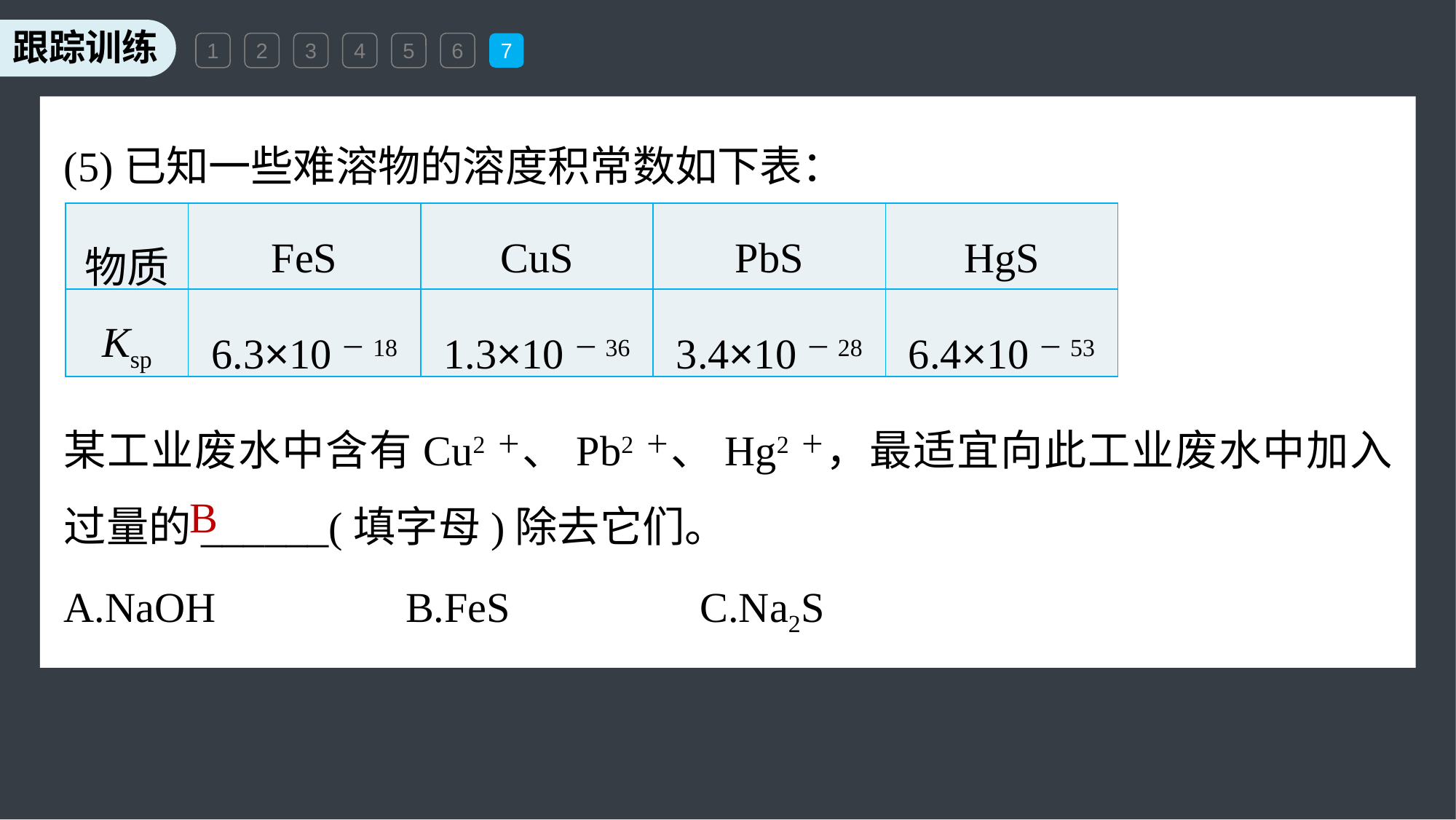

1
2
3
4
5
6
7
(5)已知一些难溶物的溶度积常数如下表：
| 物质 | FeS | CuS | PbS | HgS |
| --- | --- | --- | --- | --- |
| Ksp | 6.3×10－18 | 1.3×10－36 | 3.4×10－28 | 6.4×10－53 |
某工业废水中含有Cu2＋、Pb2＋、Hg2＋，最适宜向此工业废水中加入过量的______(填字母)除去它们。
A.NaOH　　　　B.FeS　　　　C.Na2S
B